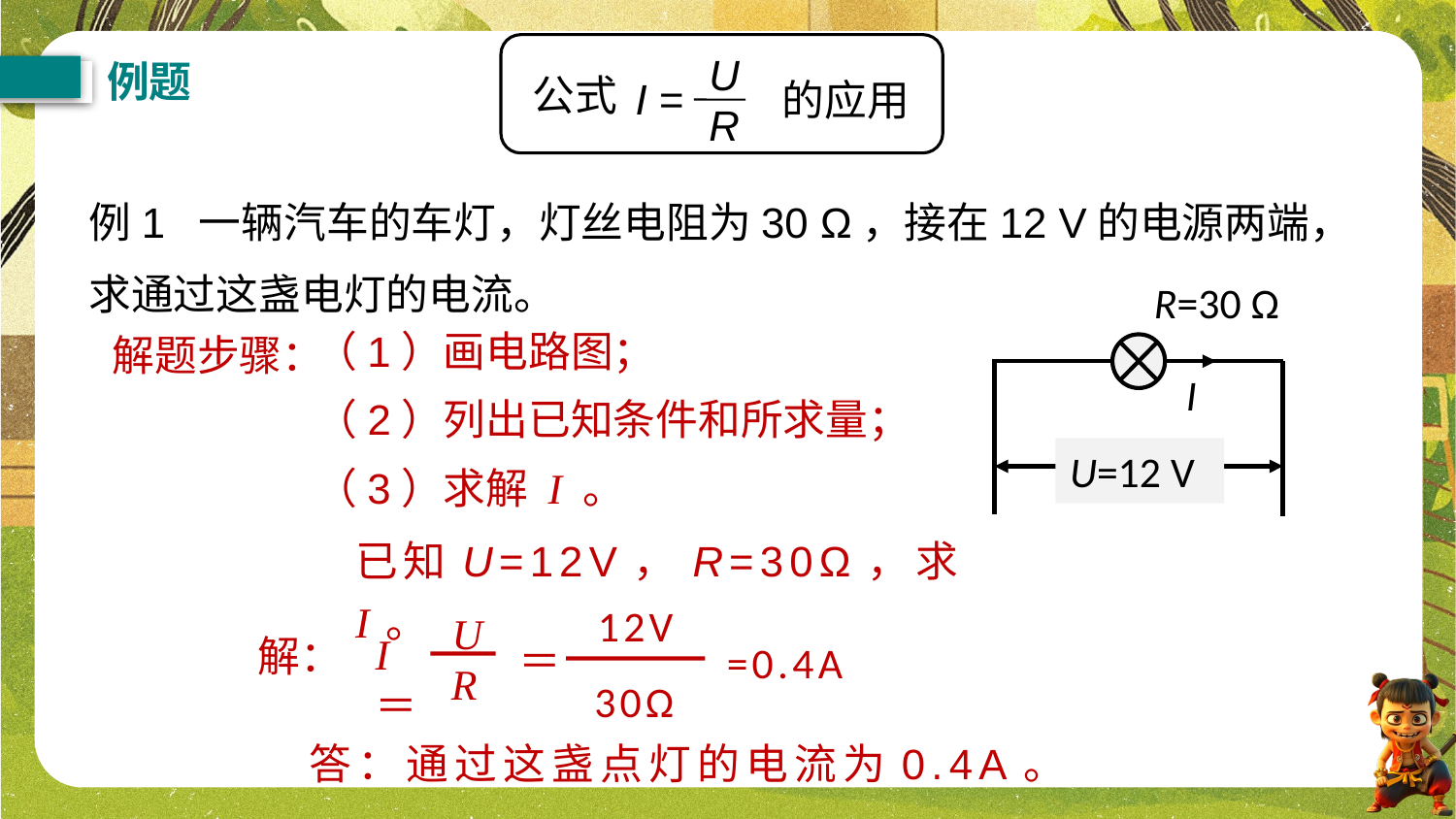

U
R
I =

公式
的应用
例题

例1  一辆汽车的车灯，灯丝电阻为30 Ω，接在12 V的电源两端，求通过这盏电灯的电流。
R=30 Ω

I
U=12 V
（1）画电路图；
解题步骤：
（2）列出已知条件和所求量；
（3）求解 I 。
已知U=12V，R=30Ω，求I。
12V
U
I＝
解：
＝
=0.4A
R

30Ω
答：通过这盏点灯的电流为0.4A。